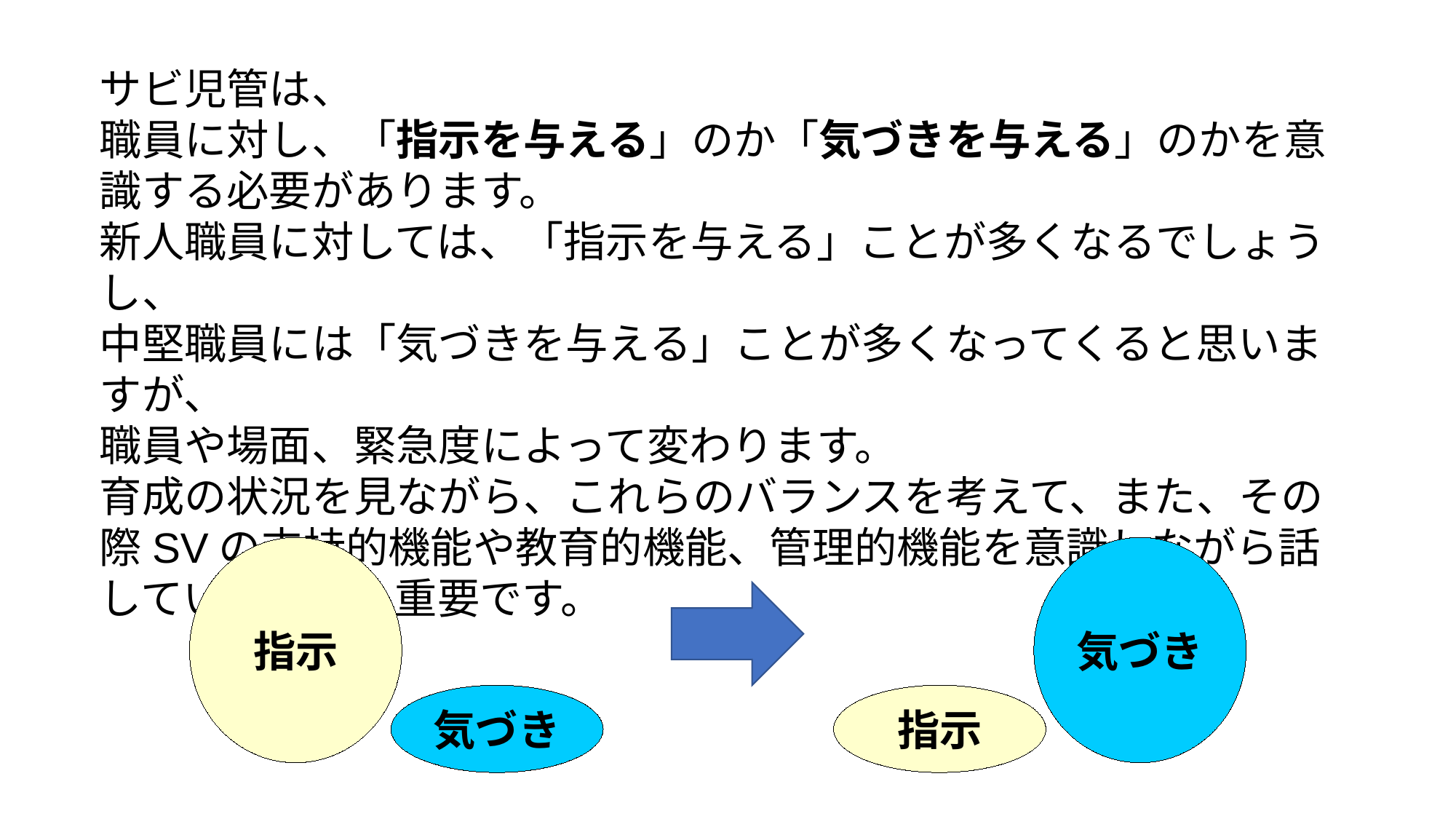

サビ児管は、
職員に対し、「指示を与える」のか「気づきを与える」のかを意識する必要があります。
新人職員に対しては、「指示を与える」ことが多くなるでしょうし、
中堅職員には「気づきを与える」ことが多くなってくると思いますが、
職員や場面、緊急度によって変わります。
育成の状況を見ながら、これらのバランスを考えて、また、その際SVの支持的機能や教育的機能、管理的機能を意識しながら話していくことも重要です。

指示
気づき

気づき
指示